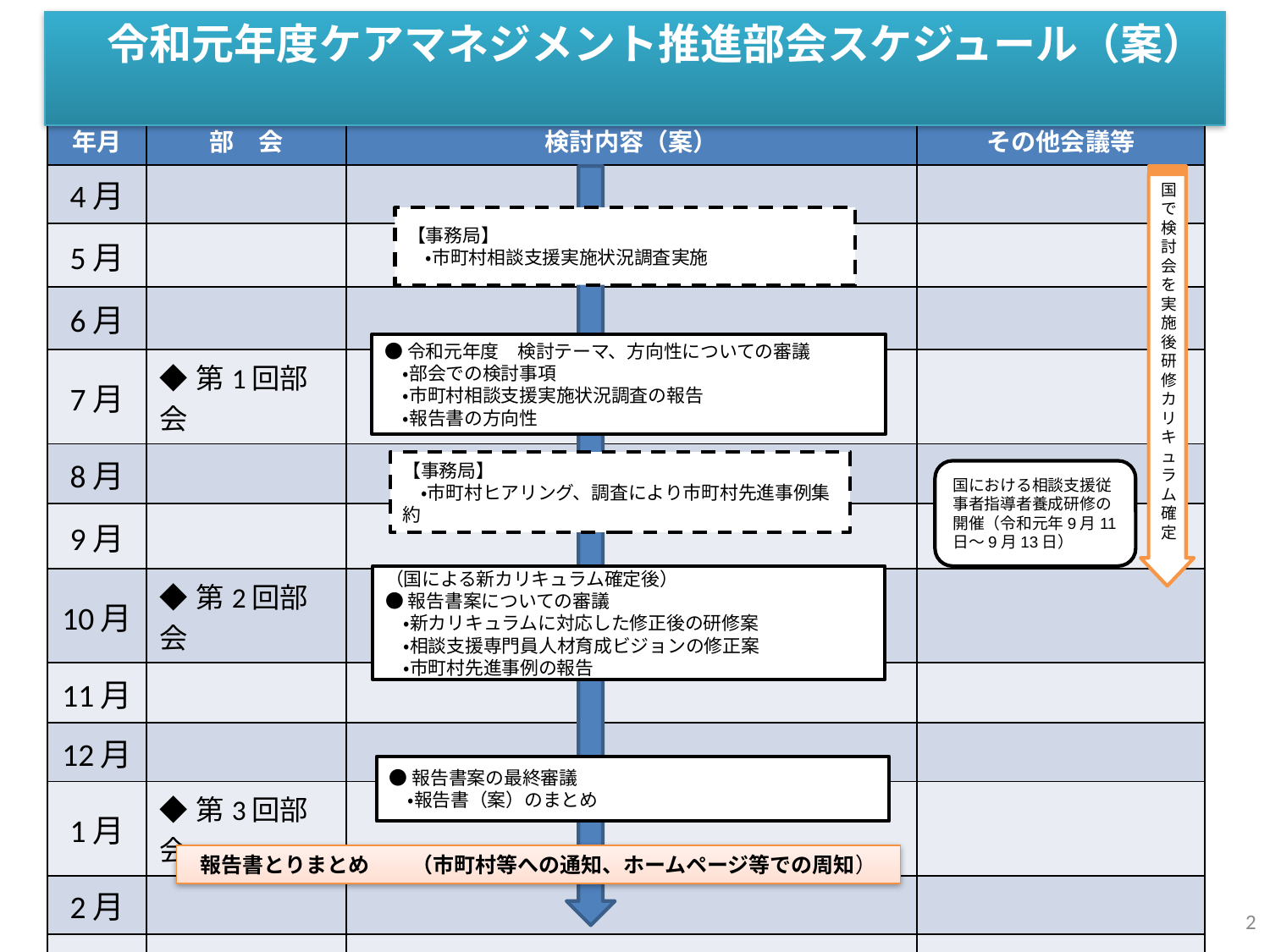

令和元年度ケアマネジメント推進部会スケジュール（案）
| 年月 | 部　会 | 検討内容（案） | その他会議等 |
| --- | --- | --- | --- |
| 4月 |  |  |  |
| 5月 |  |  |  |
| 6月 |  |  |  |
| 7月 | ◆第1回部会 |  |  |
| 8月 |  |  |  |
| 9月 |  |  |  |
| 10月 | ◆第2回部会 |  |  |
| 11月 |  |  |  |
| 12月 |  |  |  |
| 1月 | ◆第3回部会 |  |  |
| 2月 |  |  |  |
| 3月 |  |  |  |

【事務局】
　・市町村相談支援実施状況調査実施

●令和元年度　検討テーマ、方向性についての審議
　・部会での検討事項
　・市町村相談支援実施状況調査の報告
　・報告書の方向性
国で検討会を実施後研修カリキュラム確定

【事務局】
　・市町村ヒアリング、調査により市町村先進事例集約

国における相談支援従事者指導者養成研修の開催（令和元年9月11日～9月13日）
（国による新カリキュラム確定後）
●報告書案についての審議
　・新カリキュラムに対応した修正後の研修案
　・相談支援専門員人材育成ビジョンの修正案
　・市町村先進事例の報告
●報告書案の最終審議
　・報告書（案）のまとめ
報告書とりまとめ　　（市町村等への通知、ホームページ等での周知）
2